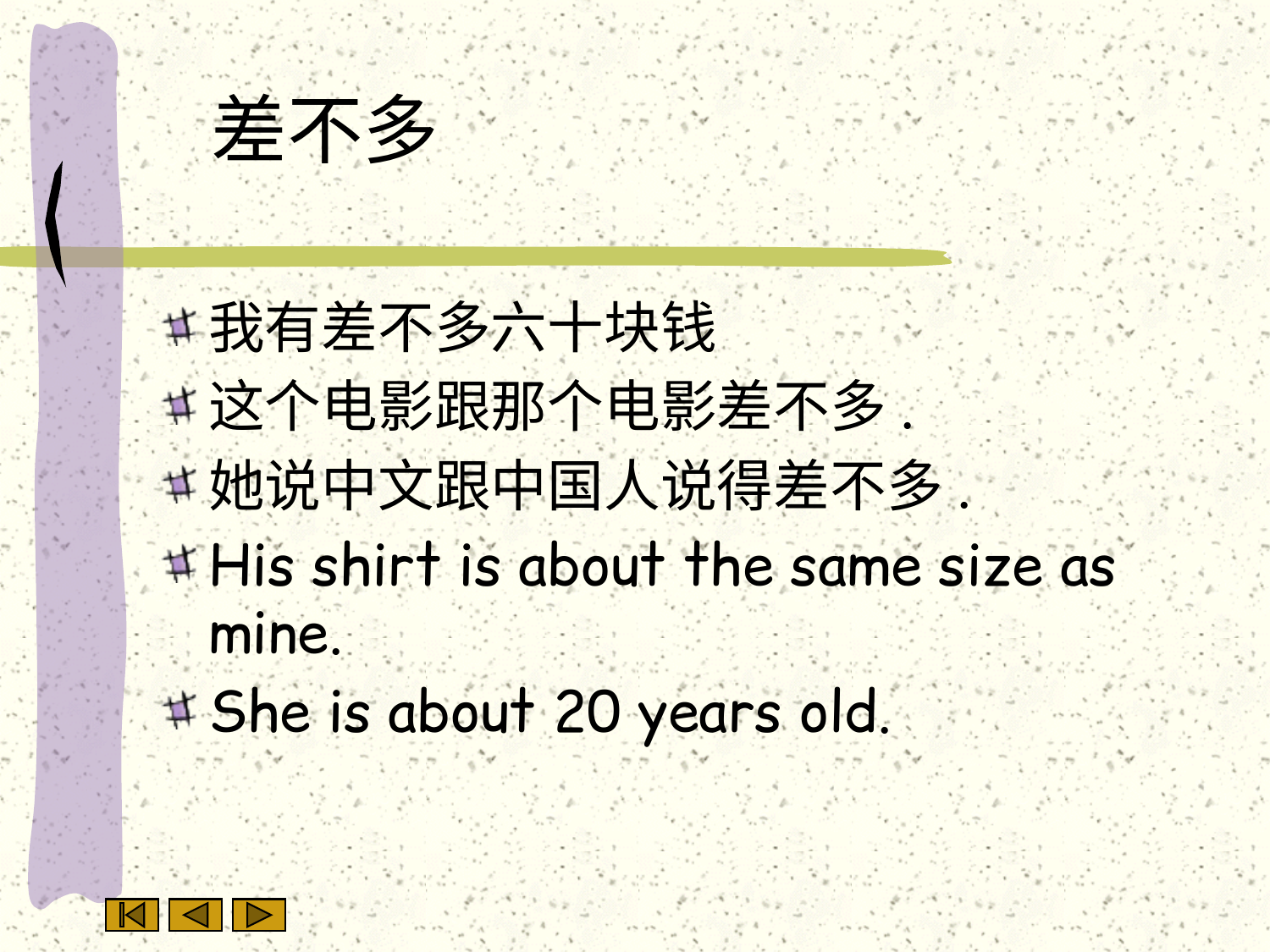

# 差不多
我有差不多六十块钱
这个电影跟那个电影差不多.
她说中文跟中国人说得差不多.
His shirt is about the same size as mine.
She is about 20 years old.